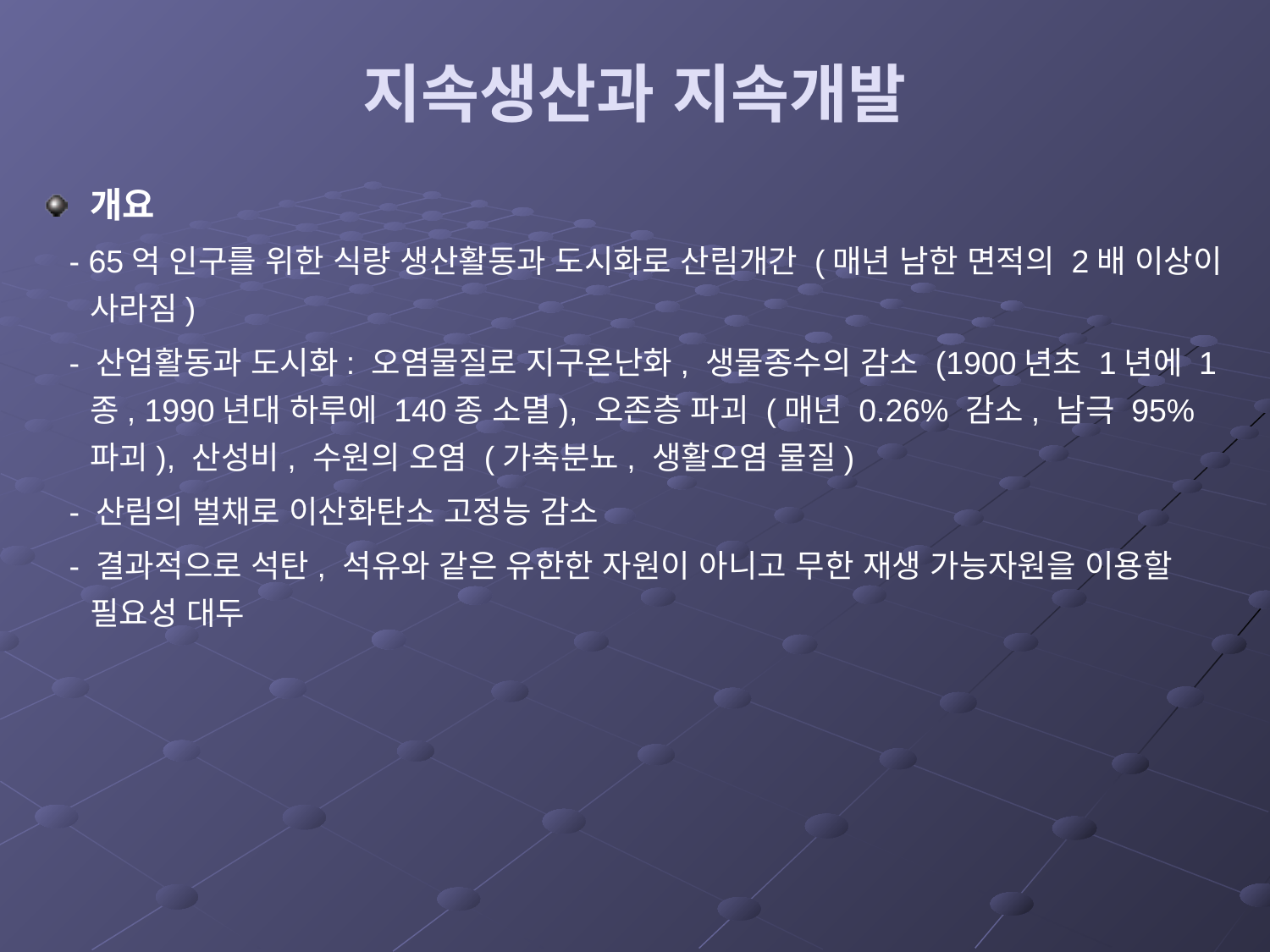

# 지속생산과 지속개발
개요
   - 65억 인구를 위한 식량 생산활동과 도시화로 산림개간 (매년 남한 면적의 2배 이상이 사라짐)
   - 산업활동과 도시화: 오염물질로 지구온난화, 생물종수의 감소 (1900년초 1년에 1종, 1990년대 하루에 140종 소멸), 오존층 파괴 (매년 0.26% 감소, 남극 95% 파괴), 산성비, 수원의 오염 (가축분뇨, 생활오염 물질)
   - 산림의 벌채로 이산화탄소 고정능 감소
   - 결과적으로 석탄, 석유와 같은 유한한 자원이 아니고 무한 재생 가능자원을 이용할 필요성 대두